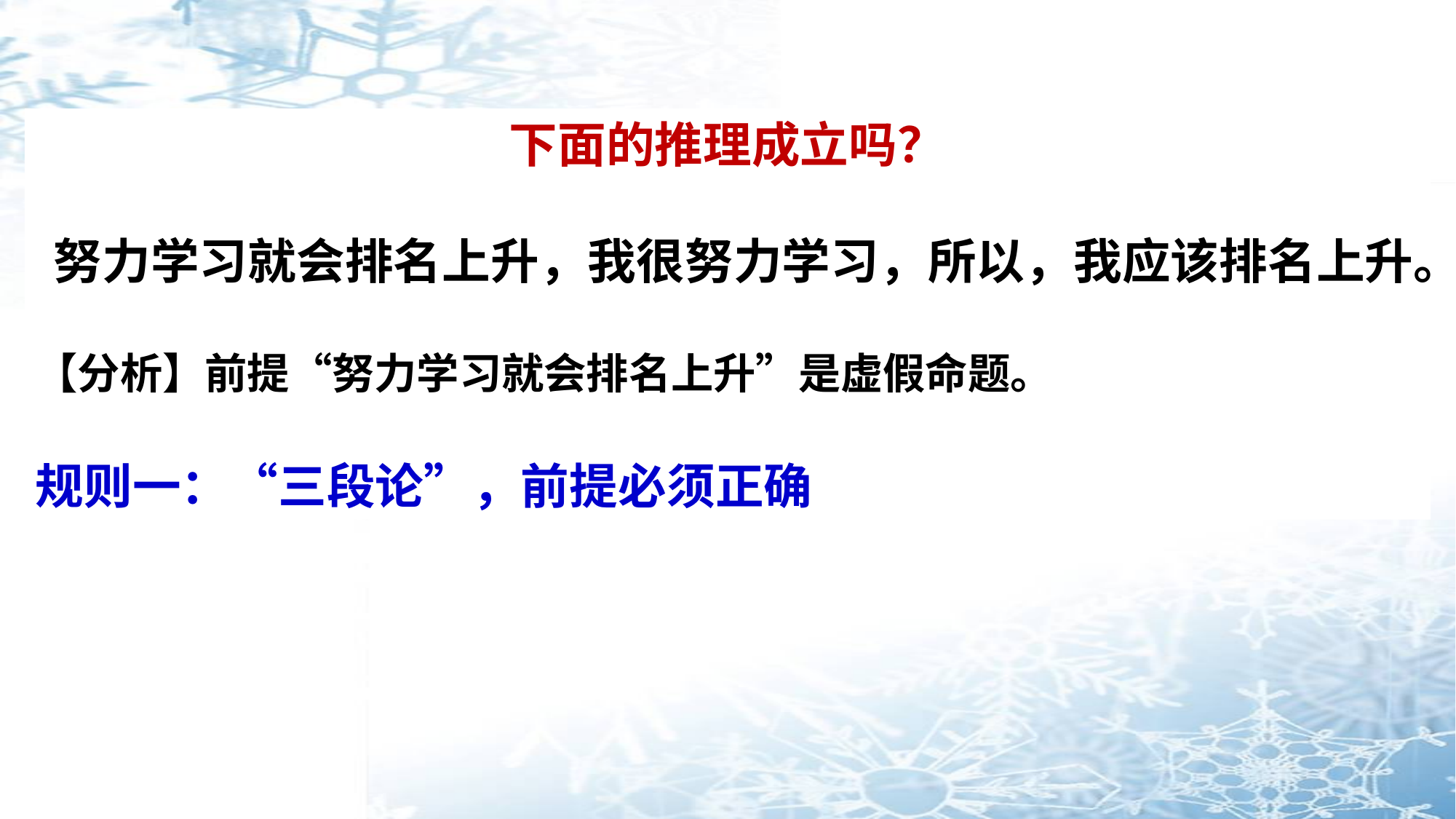

下面的推理成立吗？

努力学习就会排名上升，我很努力学习，所以，我应该排名上升。

【分析】前提“努力学习就会排名上升”是虚假命题。

规则一：“三段论”，前提必须正确